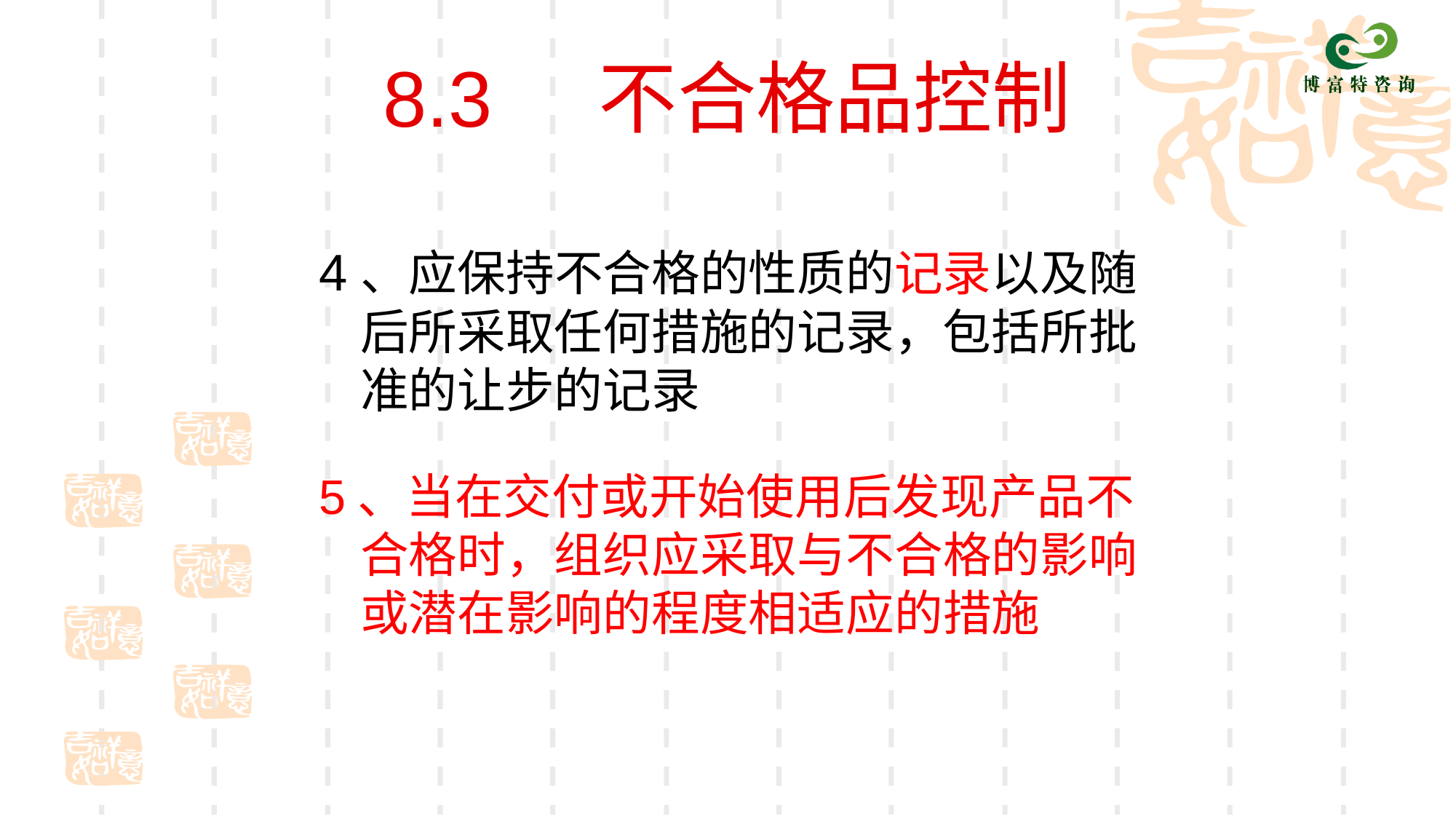

# 8.3    不合格品控制

4、应保持不合格的性质的记录以及随后所采取任何措施的记录，包括所批准的让步的记录

5、当在交付或开始使用后发现产品不合格时，组织应采取与不合格的影响或潜在影响的程度相适应的措施